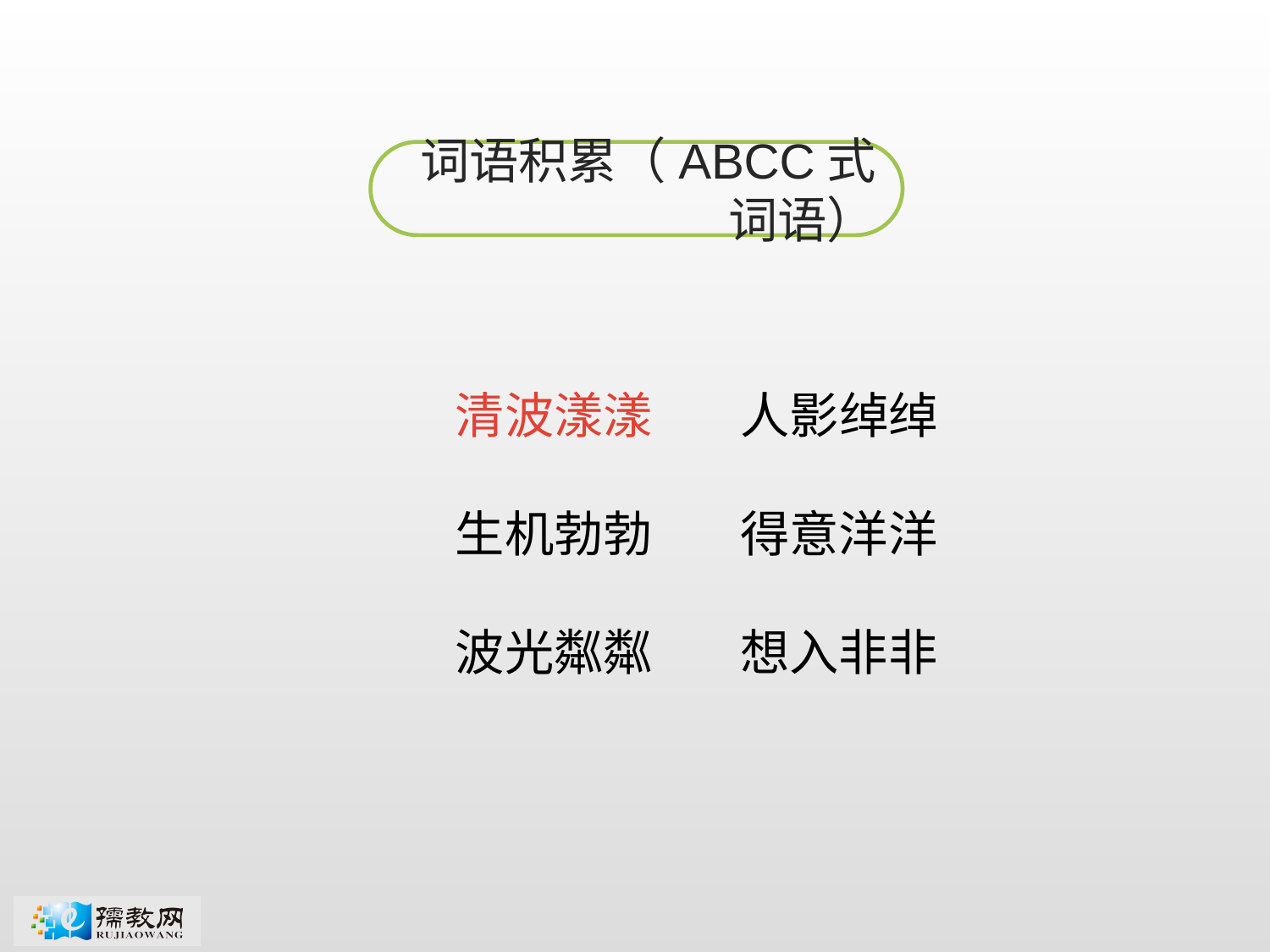

词语积累（ABCC式词语）
清波漾漾        人影绰绰

生机勃勃        得意洋洋

波光粼粼        想入非非